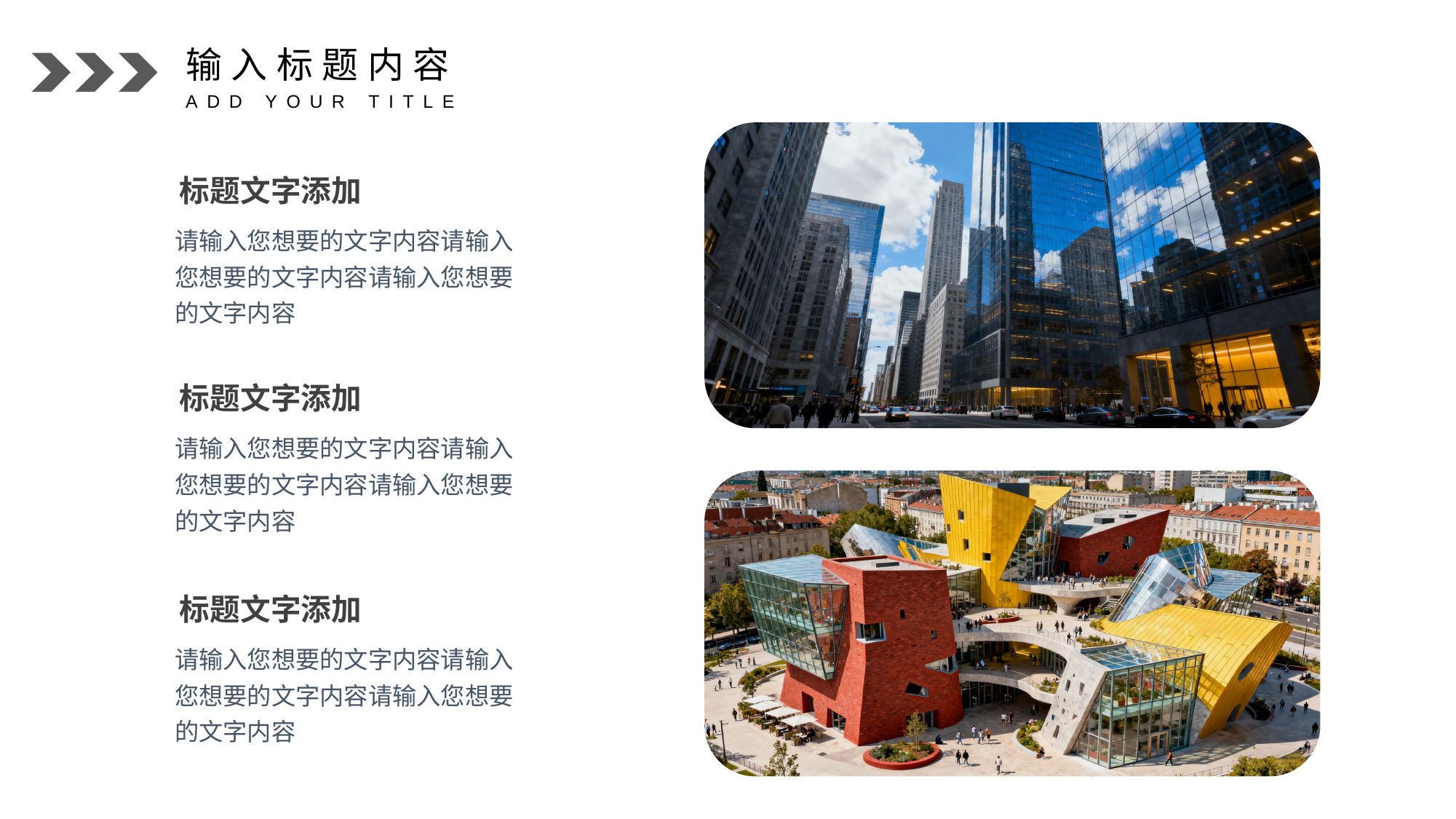

输入标题内容

ADD YOUR TITLE

标题文字添加
请输入您想要的文字内容请输入您想要的文字内容请输入您想要的文字内容

标题文字添加
请输入您想要的文字内容请输入您想要的文字内容请输入您想要的文字内容

标题文字添加
请输入您想要的文字内容请输入您想要的文字内容请输入您想要的文字内容